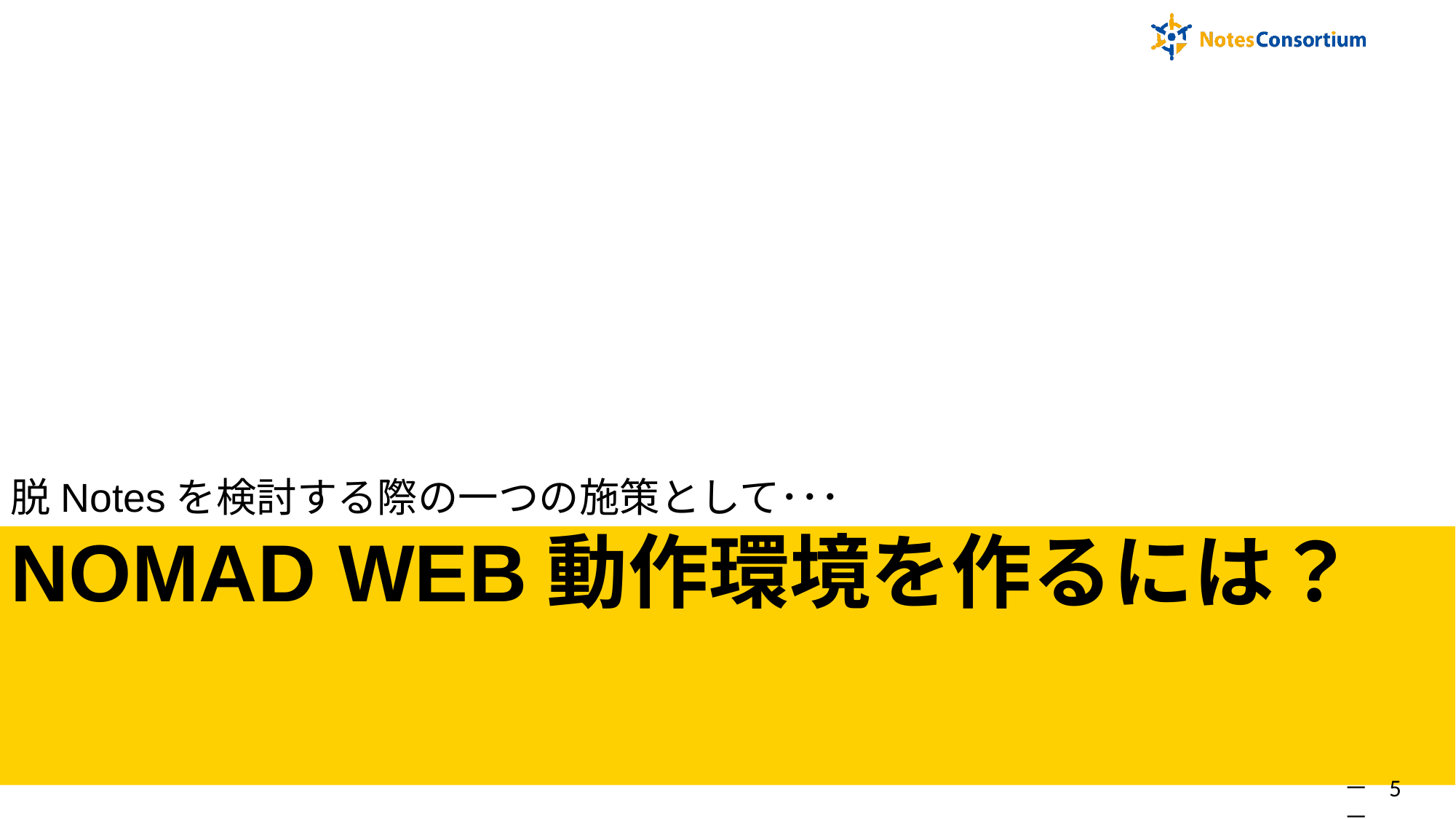

脱Notesを検討する際の一つの施策として･･･
# Nomad Web動作環境を作るには？
－  5 －